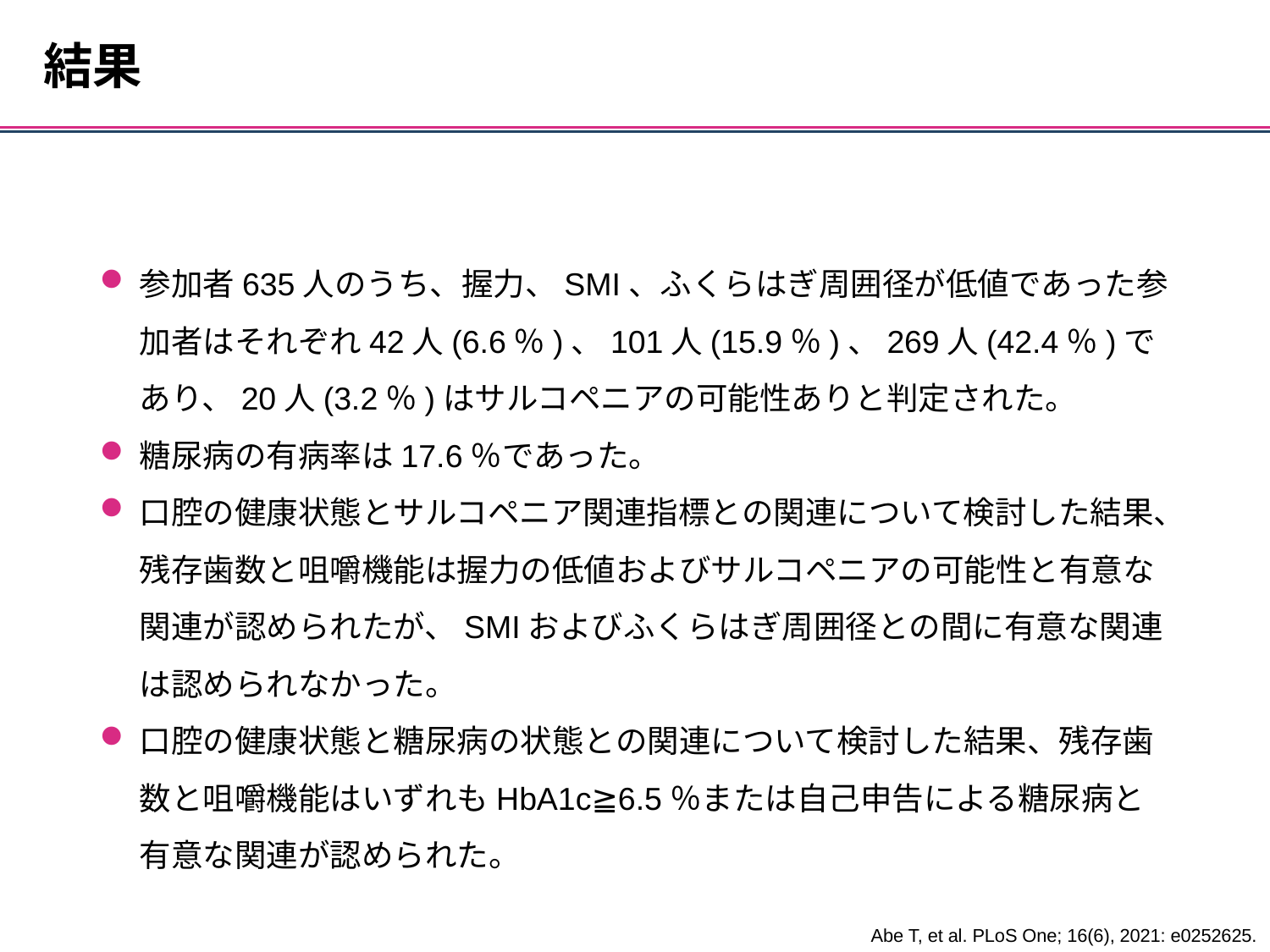

結果
参加者635人のうち、握力、SMI、ふくらはぎ周囲径が低値であった参加者はそれぞれ42人(6.6％)、101人(15.9％)、269人(42.4％)であり、20人(3.2％)はサルコペニアの可能性ありと判定された。
糖尿病の有病率は17.6％であった。
口腔の健康状態とサルコペニア関連指標との関連について検討した結果、残存歯数と咀嚼機能は握力の低値およびサルコペニアの可能性と有意な関連が認められたが、SMIおよびふくらはぎ周囲径との間に有意な関連は認められなかった。
口腔の健康状態と糖尿病の状態との関連について検討した結果、残存歯数と咀嚼機能はいずれもHbA1c≧6.5％または自己申告による糖尿病と有意な関連が認められた。
Abe T, et al. PLoS One; 16(6), 2021: e0252625.